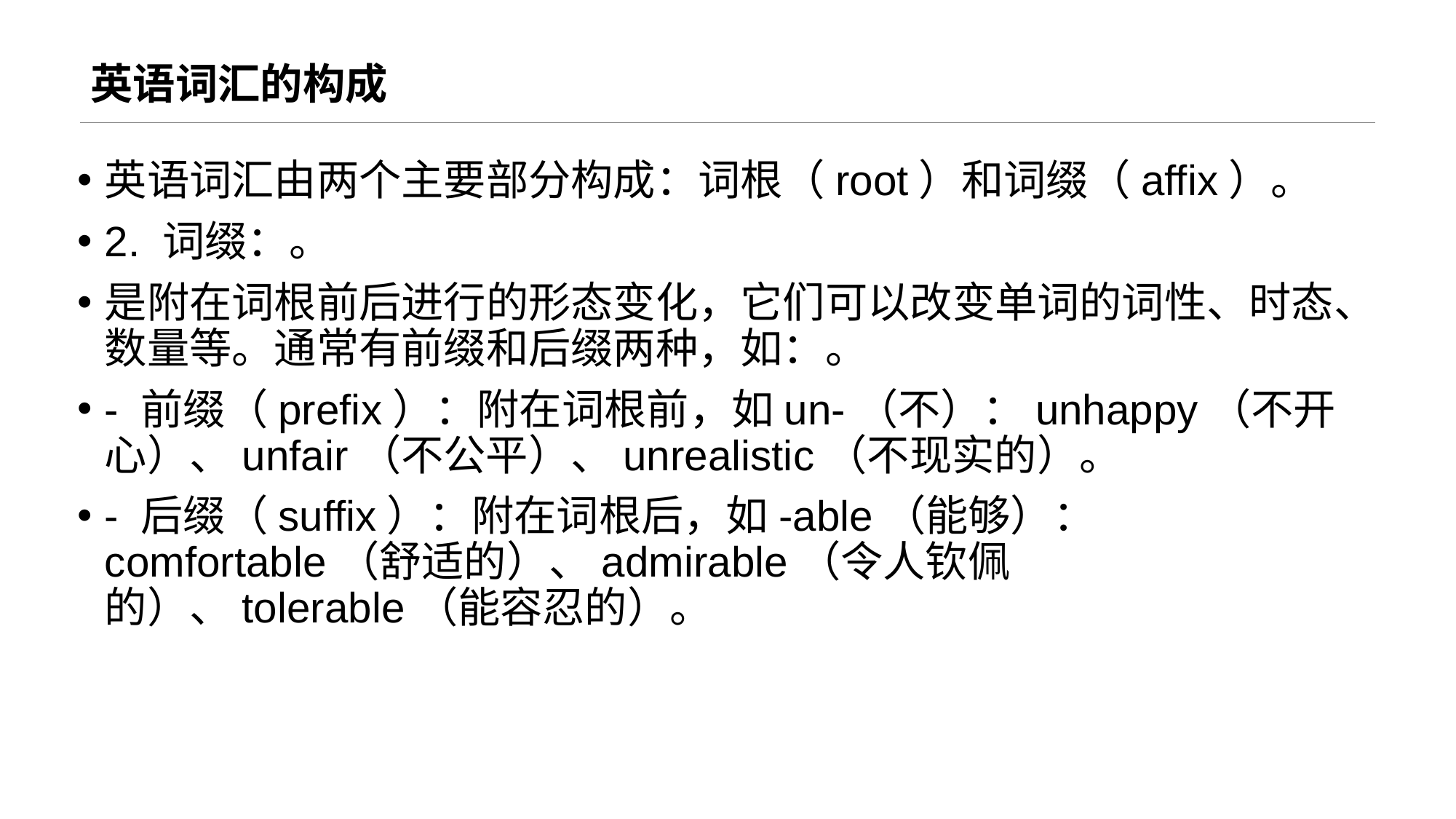

# 英语词汇的构成
英语词汇由两个主要部分构成：词根（root）和词缀（affix）。
2. 词缀：。
是附在词根前后进行的形态变化，它们可以改变单词的词性、时态、数量等。通常有前缀和后缀两种，如：。
- 前缀（prefix）：附在词根前，如un-（不）：unhappy（不开心）、unfair（不公平）、unrealistic（不现实的）。
- 后缀（suffix）：附在词根后，如-able（能够）：comfortable（舒适的）、admirable（令人钦佩的）、tolerable（能容忍的）。
17